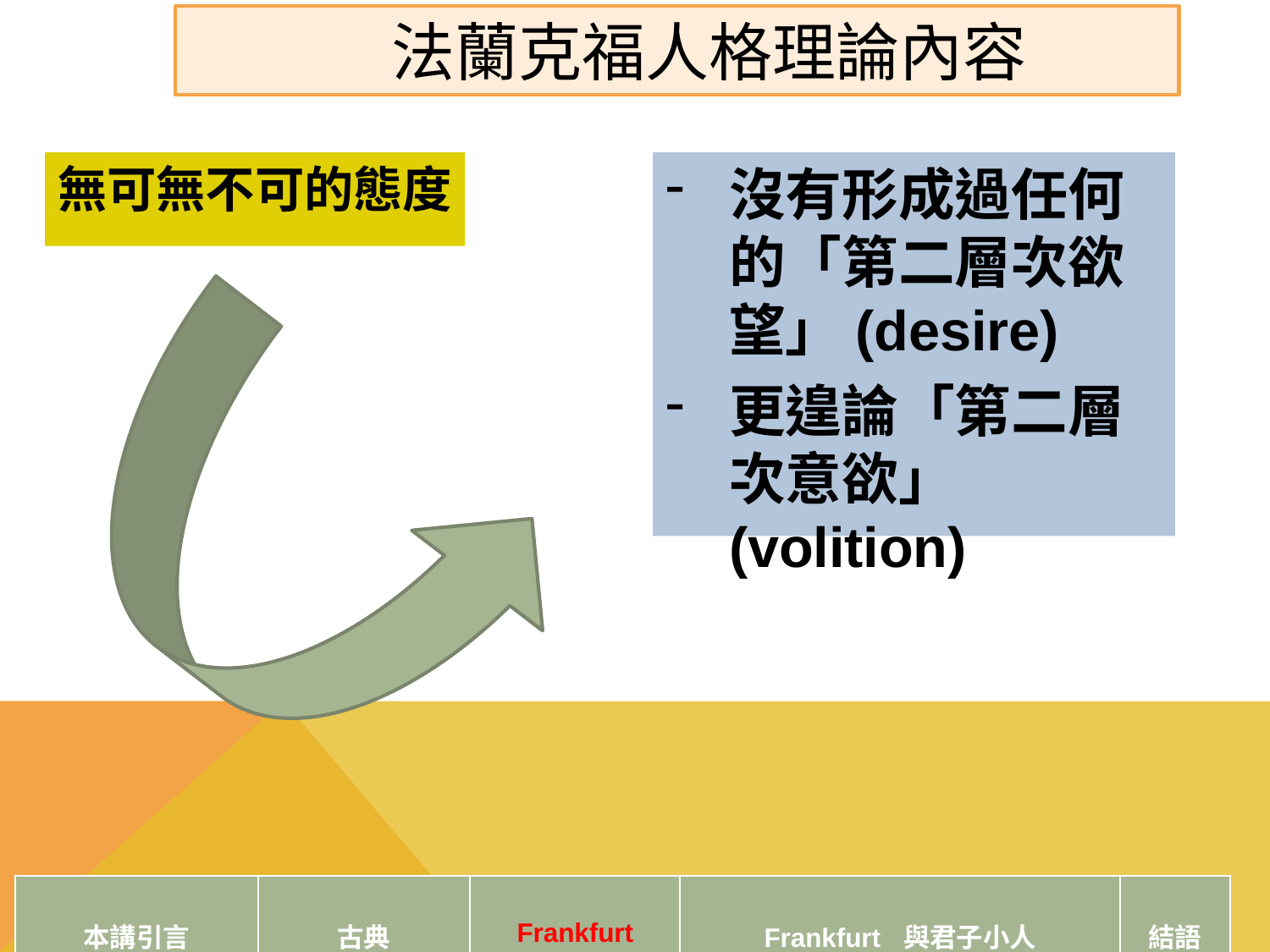

法蘭克福人格理論內容
無可無不可的態度
沒有形成過任何的「第二層次欲望」(desire)
更遑論「第二層次意欲」(volition)

| 本講引言 | 古典 | Frankfurt | Frankfurt 與君子小人 | 結語 |
| --- | --- | --- | --- | --- |